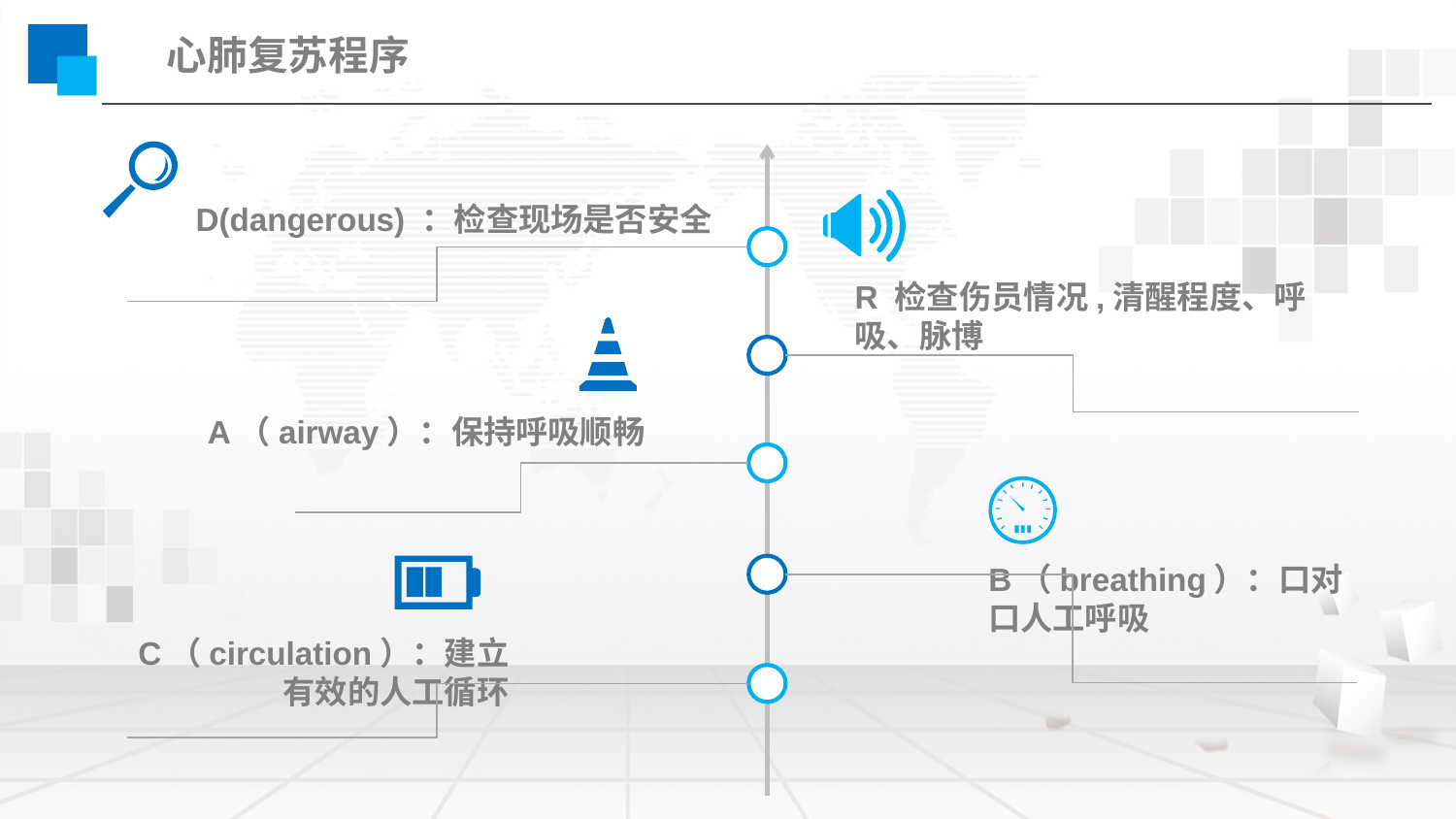

心肺复苏程序

D(dangerous) ：检查现场是否安全

R 检查伤员情况,清醒程度、呼吸、脉博

A（airway）：保持呼吸顺畅

B（breathing）：口对口人工呼吸

C（circulation）：建立有效的人工循环